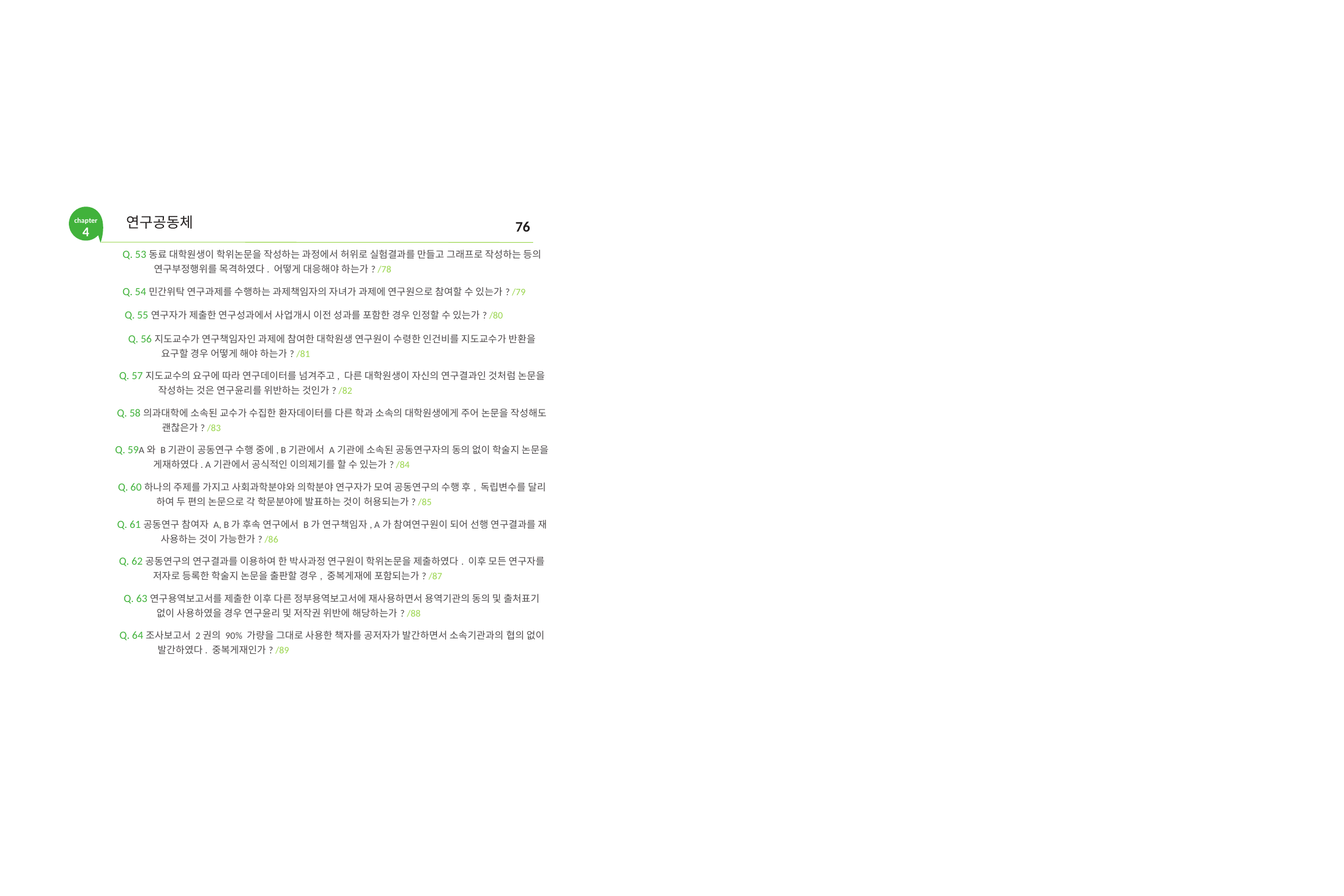

chapter
4
연구공동체
76
Q. 53동료 대학원생이 학위논문을 작성하는 과정에서 허위로 실험결과를 만들고 그래프로 작성하는 등의
연구부정행위를 목격하였다. 어떻게 대응해야 하는가? /78
Q. 54민간위탁 연구과제를 수행하는 과제책임자의 자녀가 과제에 연구원으로 참여할 수 있는가? /79
Q. 55연구자가 제출한 연구성과에서 사업개시 이전 성과를 포함한 경우 인정할 수 있는가? /80
Q. 56지도교수가 연구책임자인 과제에 참여한 대학원생 연구원이 수령한 인건비를 지도교수가 반환을
요구할 경우 어떻게 해야 하는가? /81
Q. 57지도교수의 요구에 따라 연구데이터를 넘겨주고, 다른 대학원생이 자신의 연구결과인 것처럼 논문을
작성하는 것은 연구윤리를 위반하는 것인가? /82
Q. 58의과대학에 소속된 교수가 수집한 환자데이터를 다른 학과 소속의 대학원생에게 주어 논문을 작성해도
괜찮은가? /83
Q. 59A와 B기관이 공동연구 수행 중에, B기관에서 A기관에 소속된 공동연구자의 동의 없이 학술지 논문을
게재하였다. A기관에서 공식적인 이의제기를 할 수 있는가? /84
Q. 60하나의 주제를 가지고 사회과학분야와 의학분야 연구자가 모여 공동연구의 수행 후, 독립변수를 달리
하여 두 편의 논문으로 각 학문분야에 발표하는 것이 허용되는가? /85
Q. 61공동연구 참여자 A, B가 후속 연구에서 B가 연구책임자, A가 참여연구원이 되어 선행 연구결과를 재
사용하는 것이 가능한가? /86
Q. 62공동연구의 연구결과를 이용하여 한 박사과정 연구원이 학위논문을 제출하였다. 이후 모든 연구자를
저자로 등록한 학술지 논문을 출판할 경우, 중복게재에 포함되는가? /87
Q. 63연구용역보고서를 제출한 이후 다른 정부용역보고서에 재사용하면서 용역기관의 동의 및 출처표기
없이 사용하였을 경우 연구윤리 및 저작권 위반에 해당하는가? /88
Q. 64조사보고서 2권의 90% 가량을 그대로 사용한 책자를 공저자가 발간하면서 소속기관과의 협의 없이
발간하였다. 중복게재인가? /89